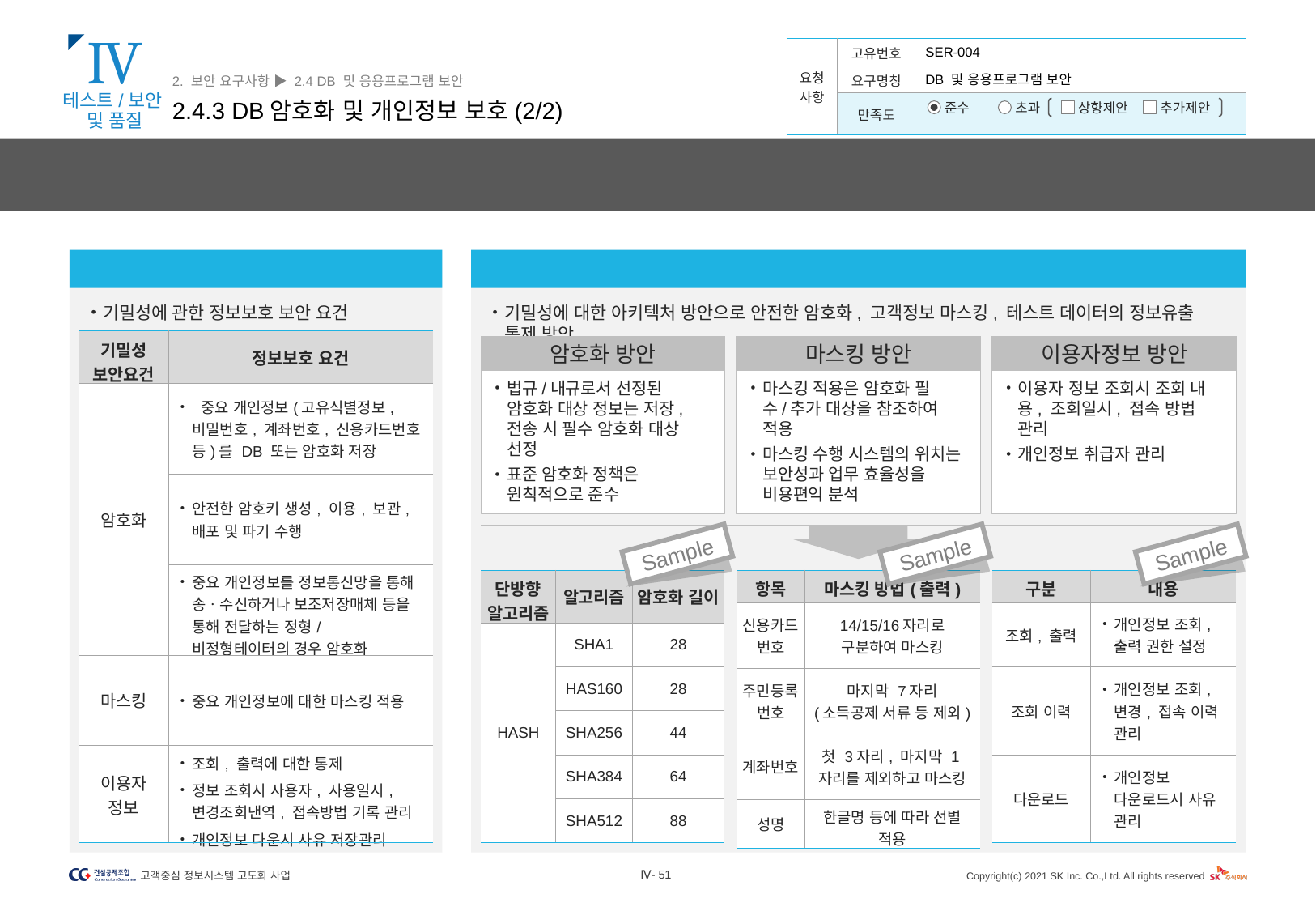

Ⅳ

2. 보안 요구사항 ▶ 2.4 DB 및 응용프로그램 보안
2.4.3 DB암호화 및 개인정보 보호(2/2)
SER-004
DB 및 응용프로그램 보안
테스트/보안
및 품질

개인정보보호법, 정보통신망법, 신용정보법 등에 의거해 암호화 및 마스킹 표시하고, 이용자 정보 조회 및 출력 이력에 대해 저장 관리하여 보안요건을 충족하겠습니다.

정보유출 보안 요건 수립

정보유출 통제 방안
기밀성에 관한 정보보호 보안 요건
기밀성에 대한 아키텍처 방안으로 안전한 암호화, 고객정보 마스킹, 테스트 데이터의 정보유출 통제 방안
| 기밀성 보안요건 | 정보보호 요건 |
| --- | --- |
| 암호화 | 중요 개인정보(고유식별정보, 비밀번호, 계좌번호, 신용카드번호 등)를 DB 또는 암호화 저장 |
|  | 안전한 암호키 생성, 이용, 보관, 배포 및 파기 수행 |
|  | 중요 개인정보를 정보통신망을 통해 송ㆍ수신하거나 보조저장매체 등을 통해 전달하는 정형/비정형테이터의 경우 암호화 |
| 마스킹 | 중요 개인정보에 대한 마스킹 적용 |
| 이용자 정보 | 조회, 출력에 대한 통제 정보 조회시 사용자, 사용일시, 변경조회낸역, 접속방법 기록 관리 개인정보 다운시 사유 저장관리 |

암호화 방안
법규/내규로서 선정된 암호화 대상 정보는 저장, 전송 시 필수 암호화 대상 선정
표준 암호화 정책은 원칙적으로 준수

마스킹 방안
마스킹 적용은 암호화 필수/추가 대상을 참조하여 적용
마스킹 수행 시스템의 위치는 보안성과 업무 효율성을 비용편익 분석

이용자정보 방안
이용자 정보 조회시 조회 내용, 조회일시, 접속 방법 관리
개인정보 취급자 관리

Sample

Sample

Sample

| 항목 | 마스킹 방법(출력) |
| --- | --- |
| 신용카드번호 | 14/15/16자리로 구분하여 마스킹 |
| 주민등록번호 | 마지막 7자리 (소득공제 서류 등 제외) |
| 계좌번호 | 첫 3자리, 마지막 1자리를 제외하고 마스킹 |
| 성명 | 한글명 등에 따라 선별 적용 |
| 구분 | 내용 |
| --- | --- |
| 조회, 출력 | 개인정보 조회, 출력 권한 설정 |
| 조회 이력 | 개인정보 조회, 변경, 접속 이력 관리 |
| 다운로드 | 개인정보 다운로드시 사유 관리 |
| 단방향 알고리즘 | 알고리즘 | 암호화 길이 |
| --- | --- | --- |
| HASH | SHA1 | 28 |
|  | HAS160 | 28 |
|  | SHA256 | 44 |
|  | SHA384 | 64 |
|  | SHA512 | 88 |